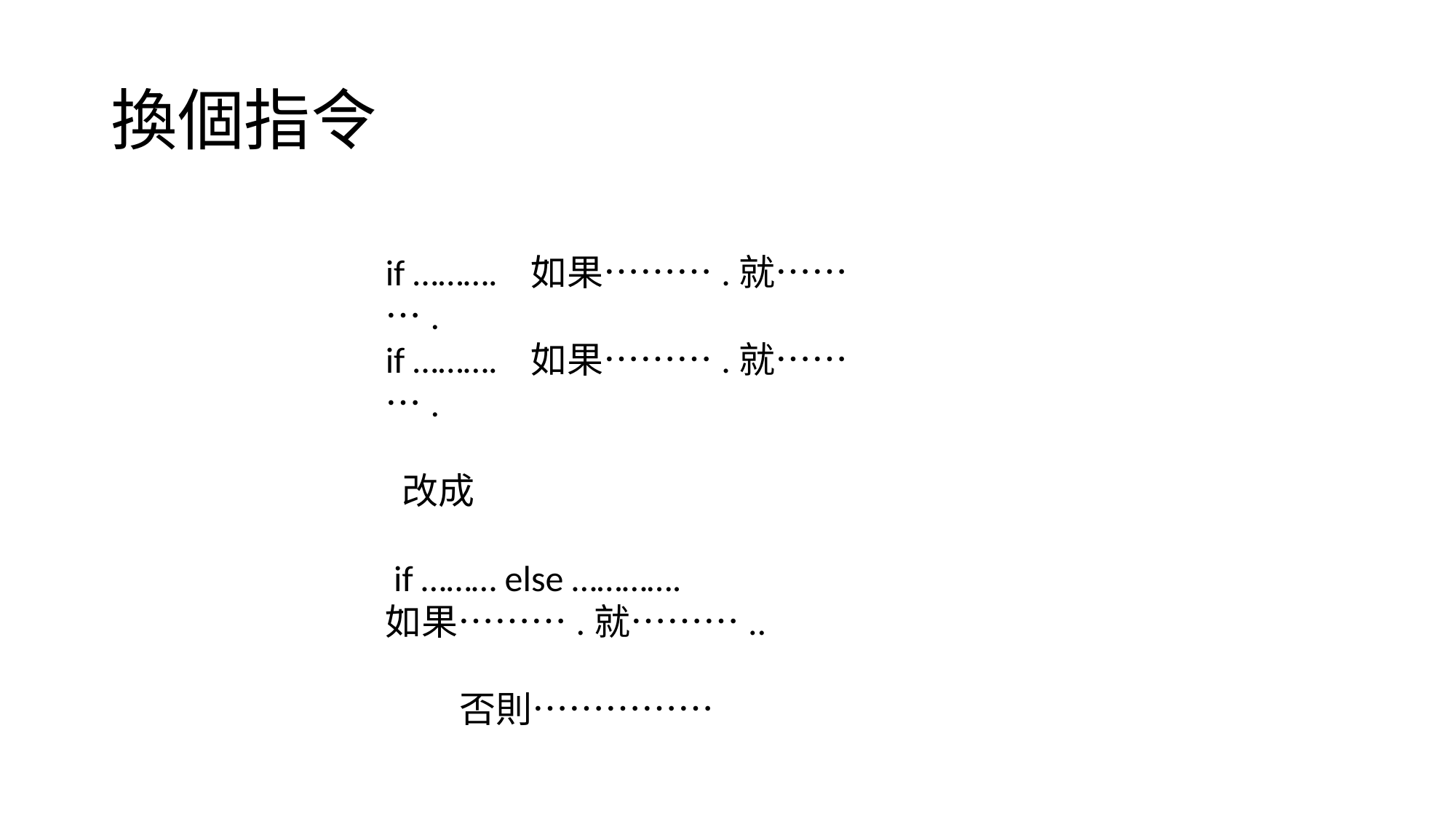

# 換個指令
if ……….   如果……….就……….
if ……….   如果……….就……….

 改成

 if ……… else ………….
如果……….就………..

        否則……………